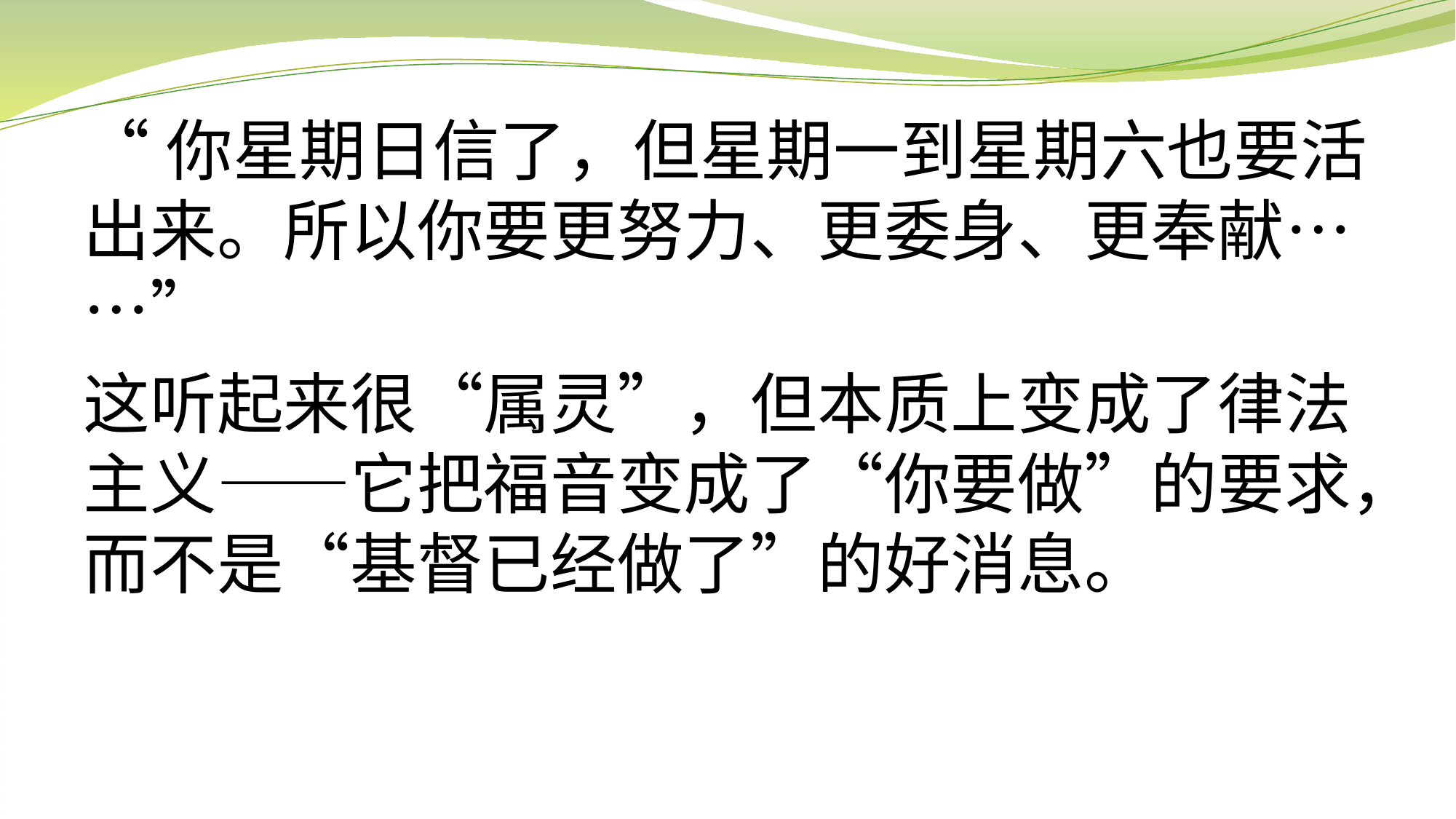

“你星期日信了，但星期一到星期六也要活出来。所以你要更努力、更委身、更奉献……”
这听起来很“属灵”，但本质上变成了律法主义——它把福音变成了“你要做”的要求，而不是“基督已经做了”的好消息。